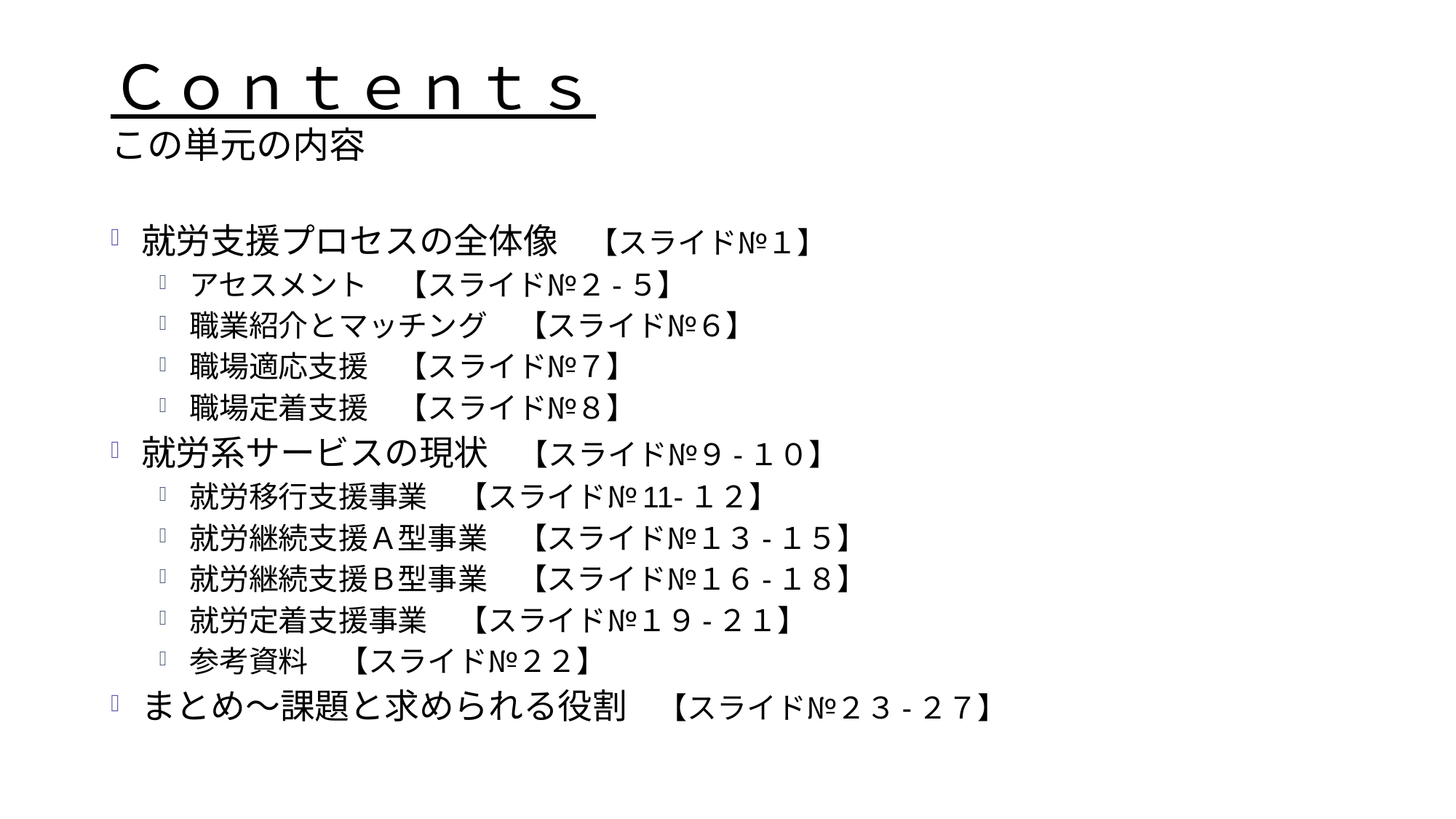

# Ｃｏｎｔｅｎｔｓ この単元の内容
就労支援プロセスの全体像　【スライド№１】
アセスメント　【スライド№２-５】
職業紹介とマッチング　【スライド№６】
職場適応支援　【スライド№７】
職場定着支援　【スライド№８】
就労系サービスの現状　【スライド№９-１０】
就労移行支援事業　【スライド№11-１２】
就労継続支援Ａ型事業　【スライド№１３-１５】
就労継続支援Ｂ型事業　【スライド№１６-１８】
就労定着支援事業　【スライド№１９-２１】
参考資料　【スライド№２２】
まとめ～課題と求められる役割　【スライド№２３-２７】